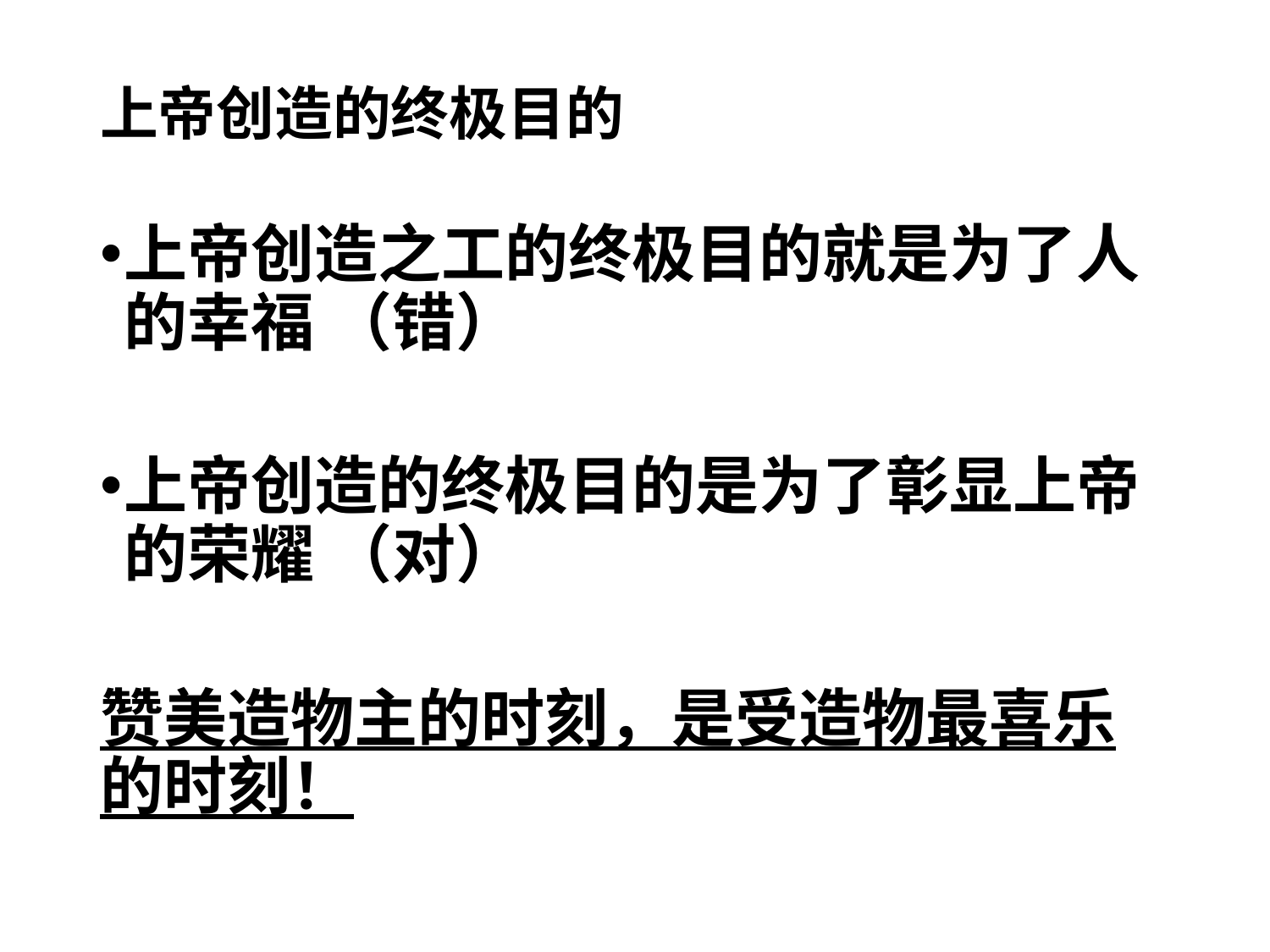

# 上帝创造的终极目的
上帝创造之工的终极目的就是为了人的幸福 （错）

上帝创造的终极目的是为了彰显上帝的荣耀 （对）

赞美造物主的时刻，是受造物最喜乐的时刻！